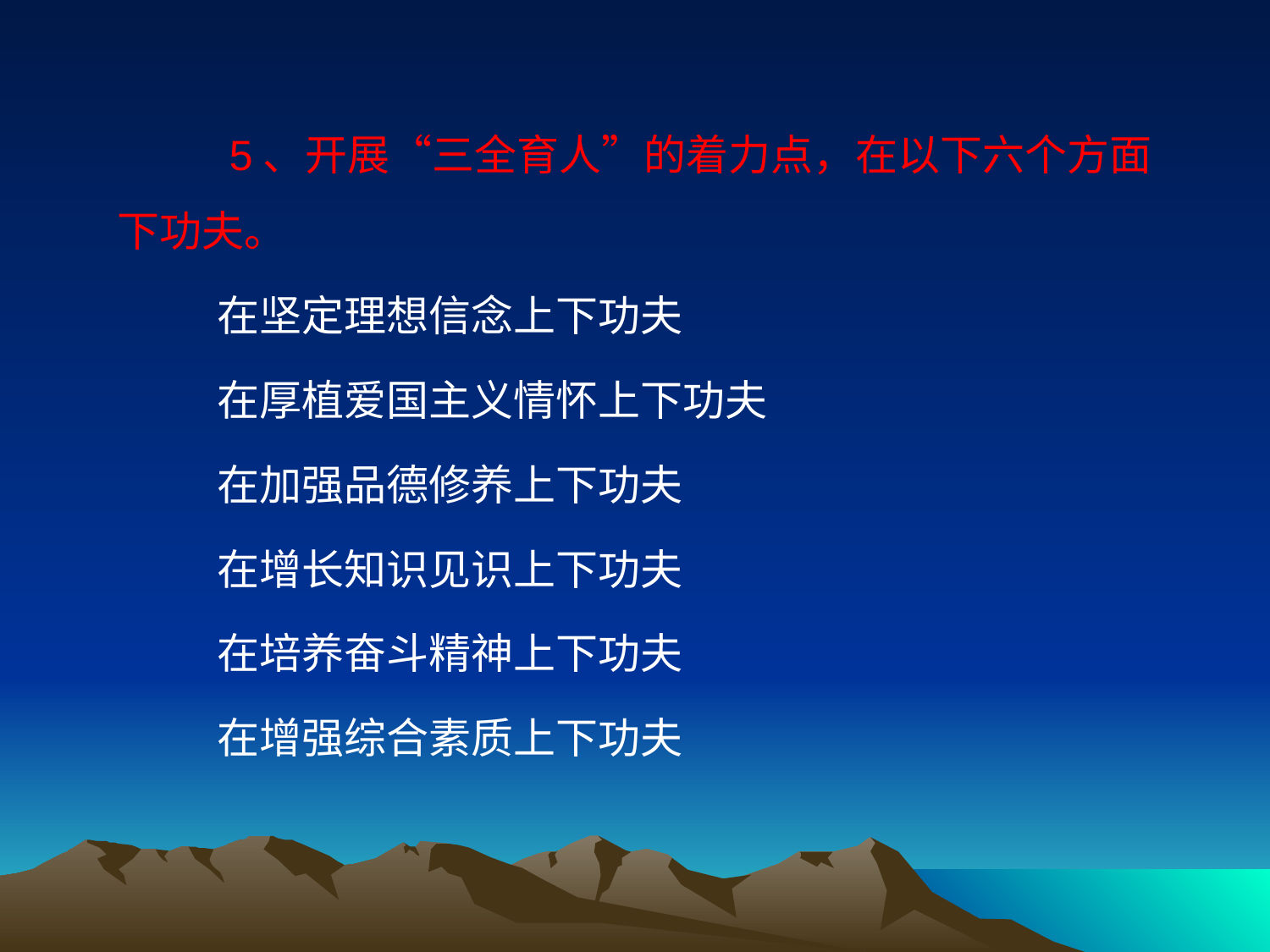

5、开展“三全育人”的着力点，在以下六个方面下功夫。
在坚定理想信念上下功夫
在厚植爱国主义情怀上下功夫
在加强品德修养上下功夫
在增长知识见识上下功夫
在培养奋斗精神上下功夫
在增强综合素质上下功夫